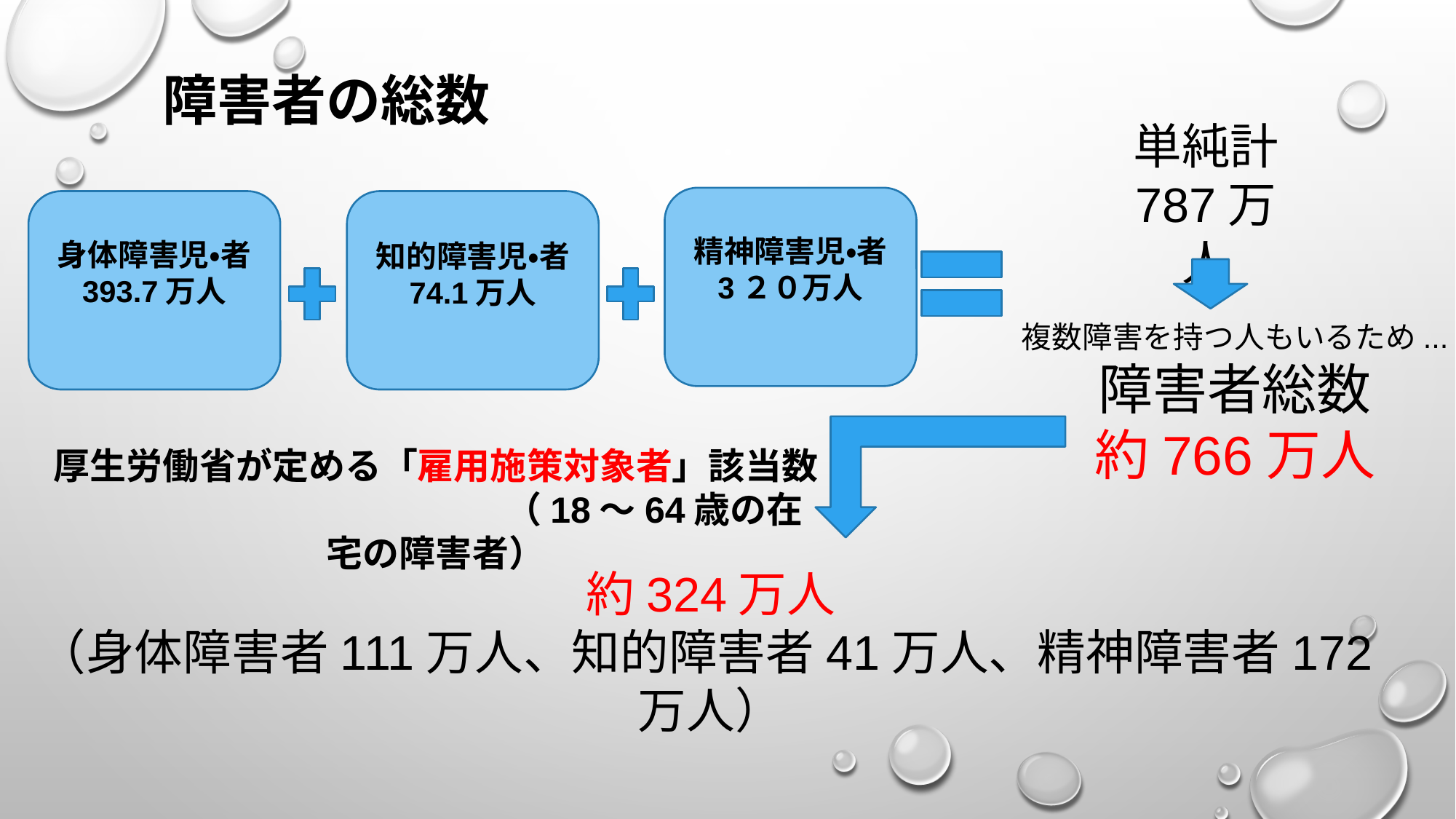

障害者の総数
単純計
787万人

精神障害児・者
3２０万人

身体障害児・者
393.7万人

知的障害児・者
74.1万人

複数障害を持つ人もいるため...
障害者総数
約766万人

厚生労働省が定める「雇用施策対象者」該当数
　　　　　　　　　　　　（18～64歳の在宅の障害者）
約324万人
（身体障害者111万人、知的障害者41万人、精神障害者172万人）